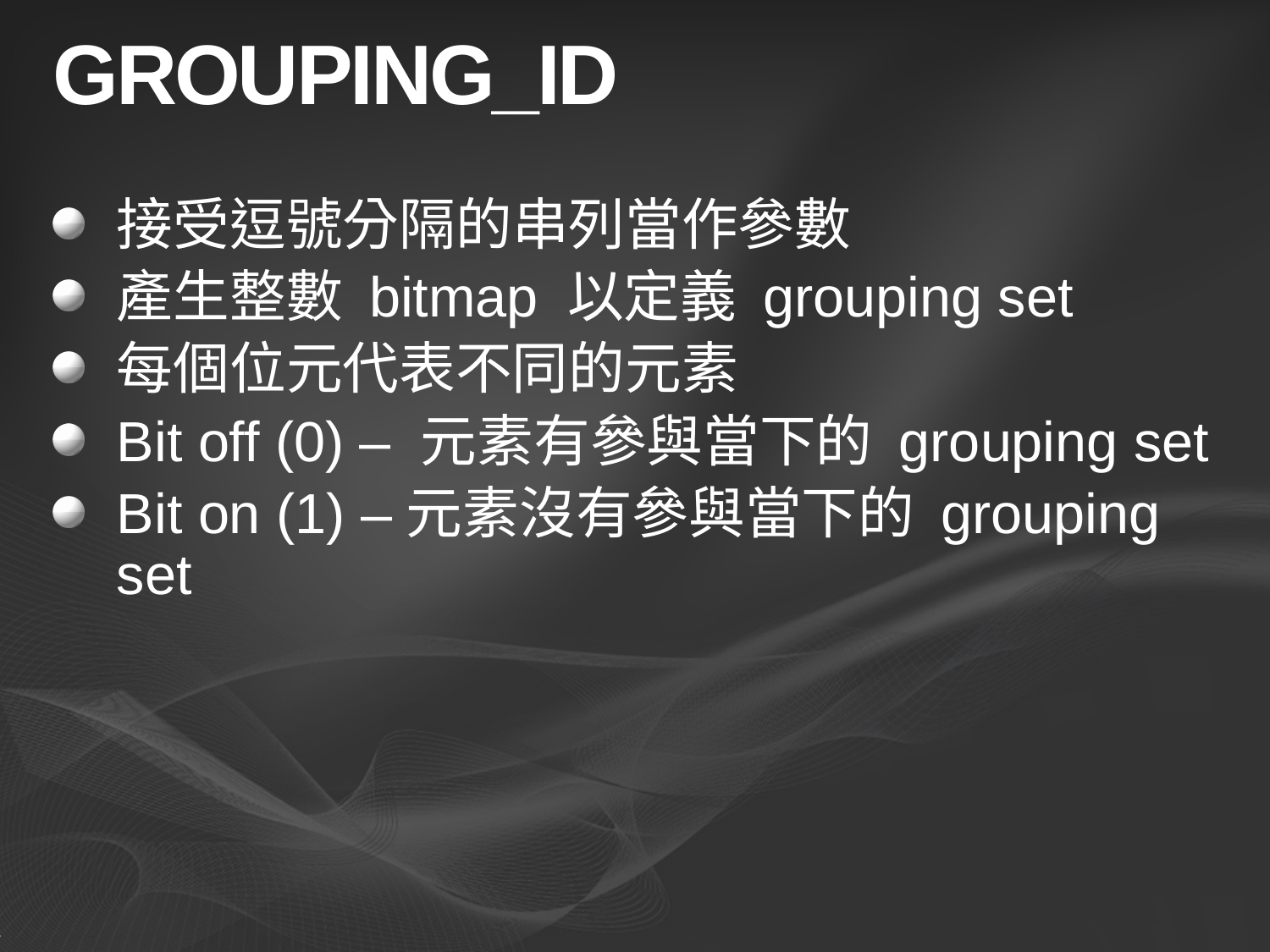

# GROUPING_ID
接受逗號分隔的串列當作參數
產生整數 bitmap 以定義 grouping set
每個位元代表不同的元素
Bit off (0) – 元素有參與當下的 grouping set
Bit on (1) –元素沒有參與當下的 grouping set